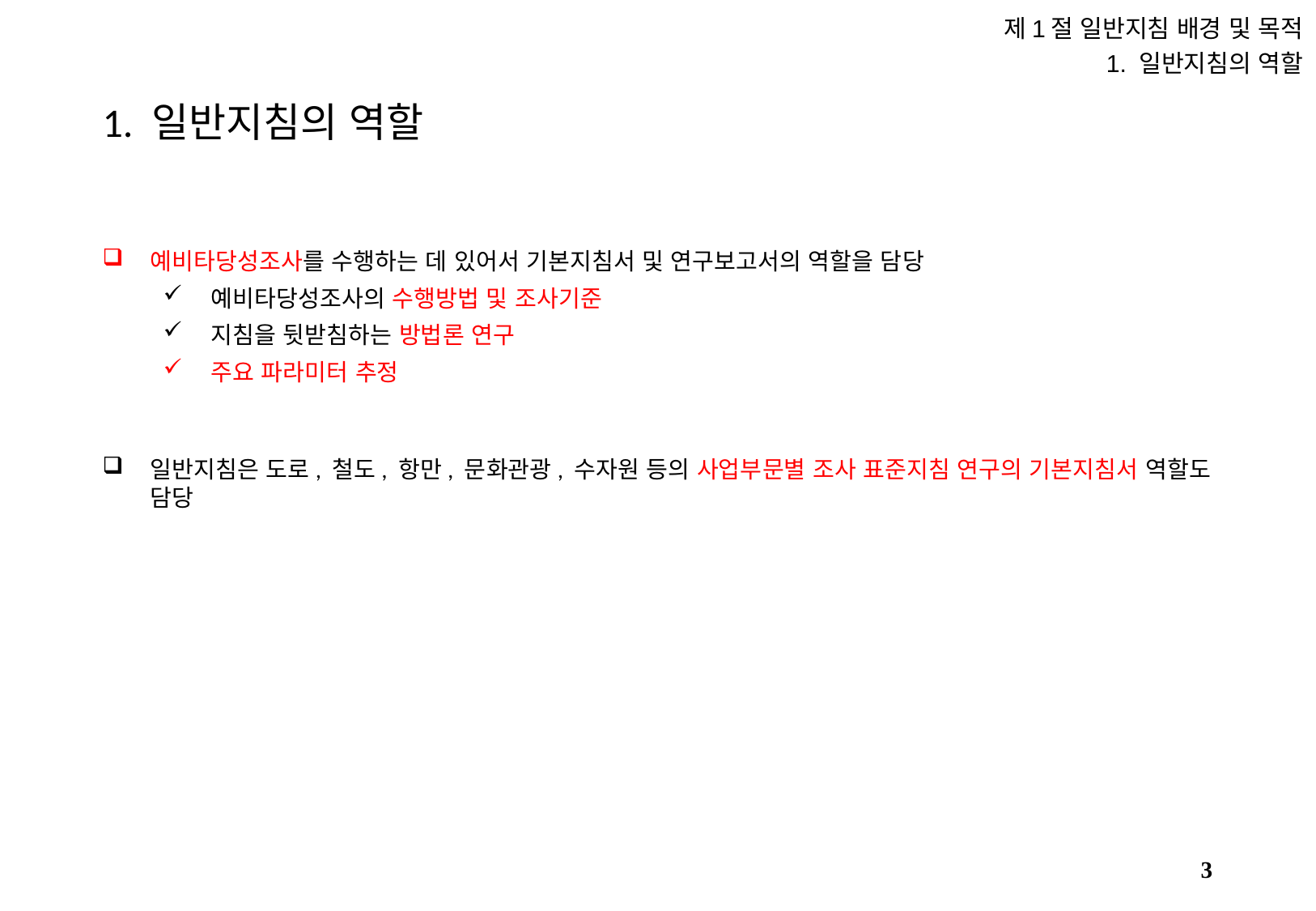

제1절 일반지침 배경 및 목적
1. 일반지침의 역할
# 1. 일반지침의 역할
예비타당성조사를 수행하는 데 있어서 기본지침서 및 연구보고서의 역할을 담당
예비타당성조사의 수행방법 및 조사기준
지침을 뒷받침하는 방법론 연구
주요 파라미터 추정

일반지침은 도로, 철도, 항만, 문화관광, 수자원 등의 사업부문별 조사 표준지침 연구의 기본지침서 역할도 담당
3